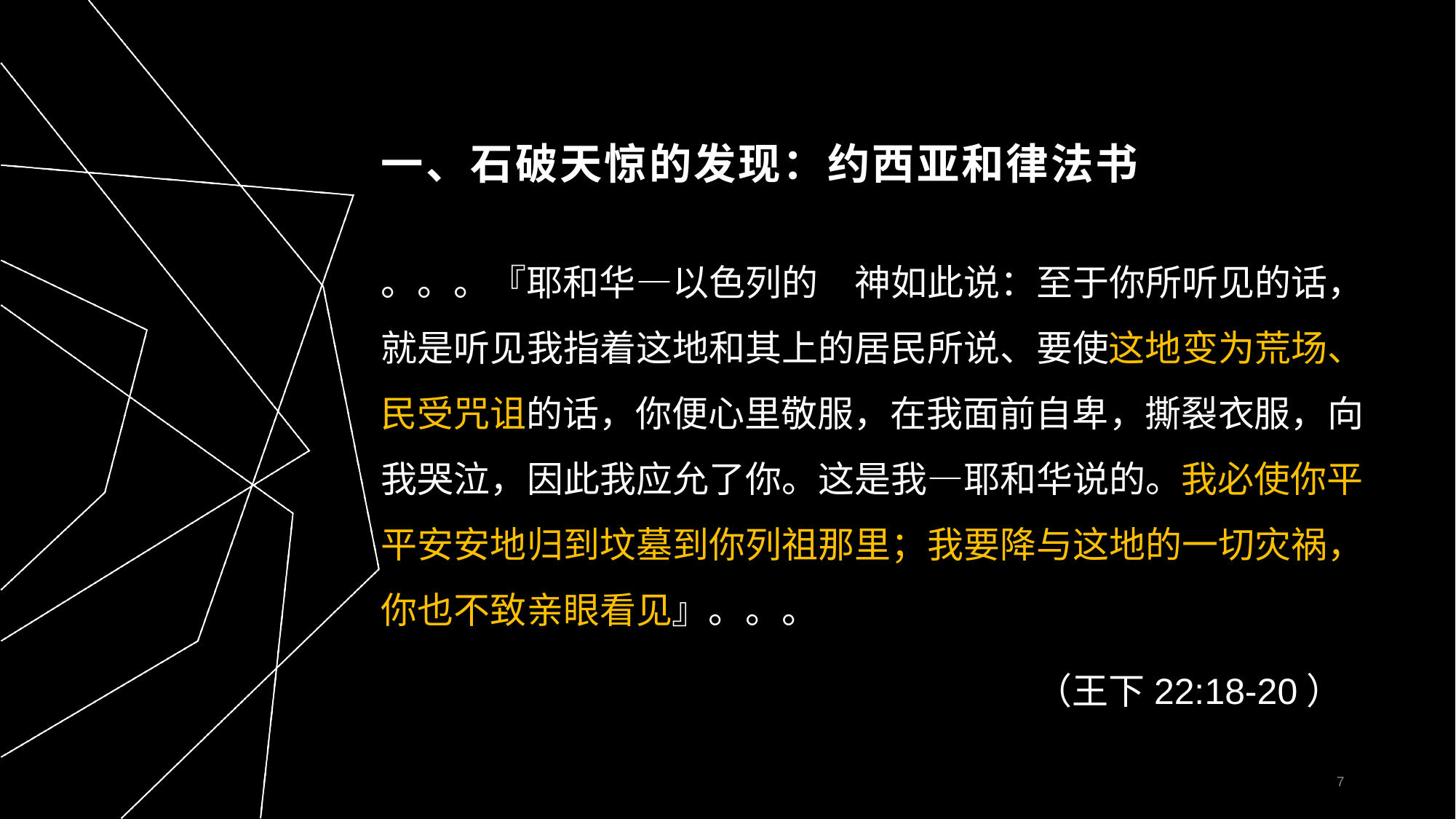

# 一、石破天惊的发现：约西亚和律法书
。。。『耶和华―以色列的　神如此说：至于你所听见的话，就是听见我指着这地和其上的居民所说、要使这地变为荒场、民受咒诅的话，你便心里敬服，在我面前自卑，撕裂衣服，向我哭泣，因此我应允了你。这是我―耶和华说的。我必使你平平安安地归到坟墓到你列祖那里；我要降与这地的一切灾祸，你也不致亲眼看见』。。。
	 					（王下22:18-20）
7